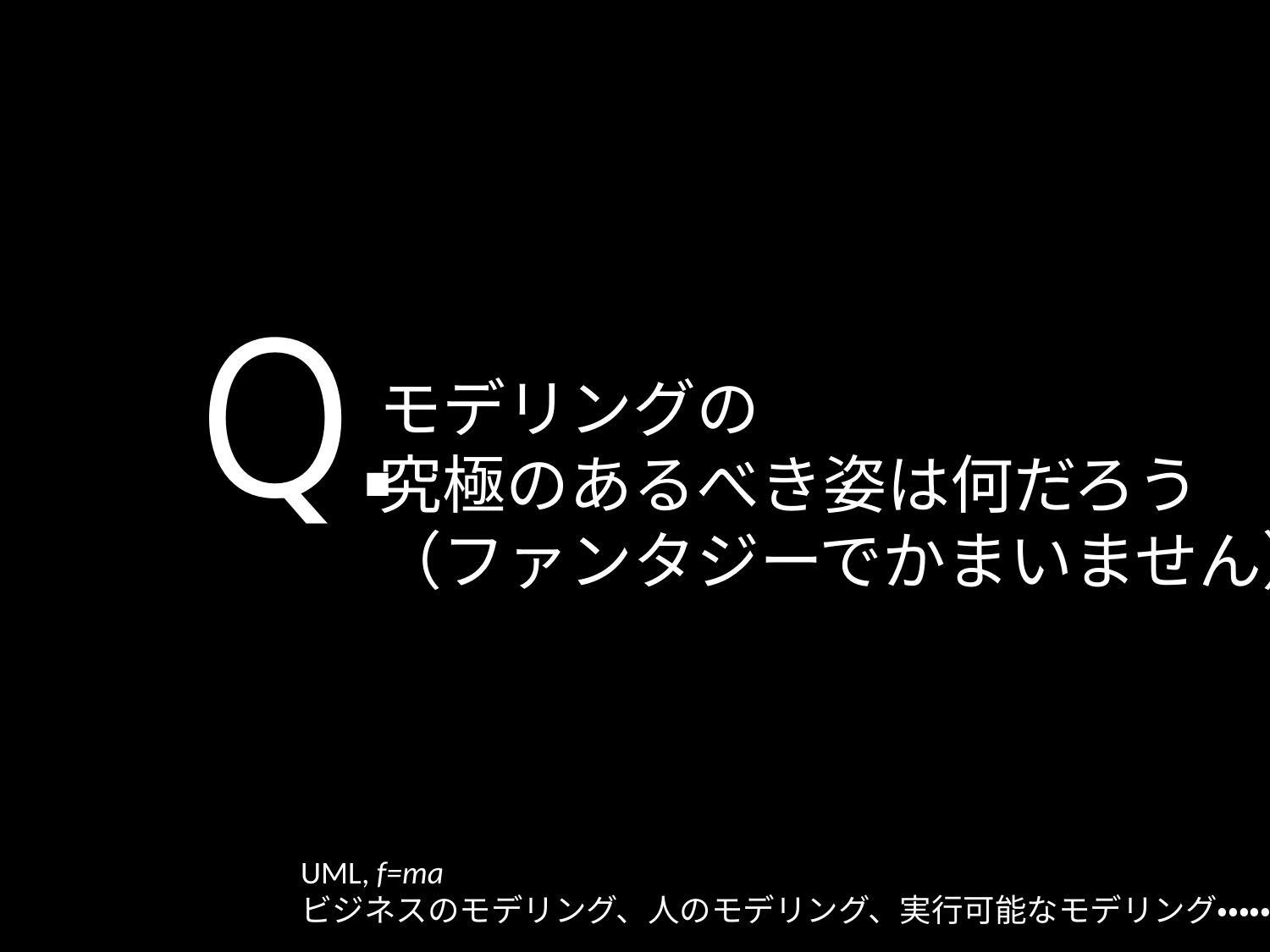

Q.
モデリングの
究極のあるべき姿は何だろう
（ファンタジーでかまいません）
UML, f=ma
ビジネスのモデリング、人のモデリング、実行可能なモデリング・・・・・・